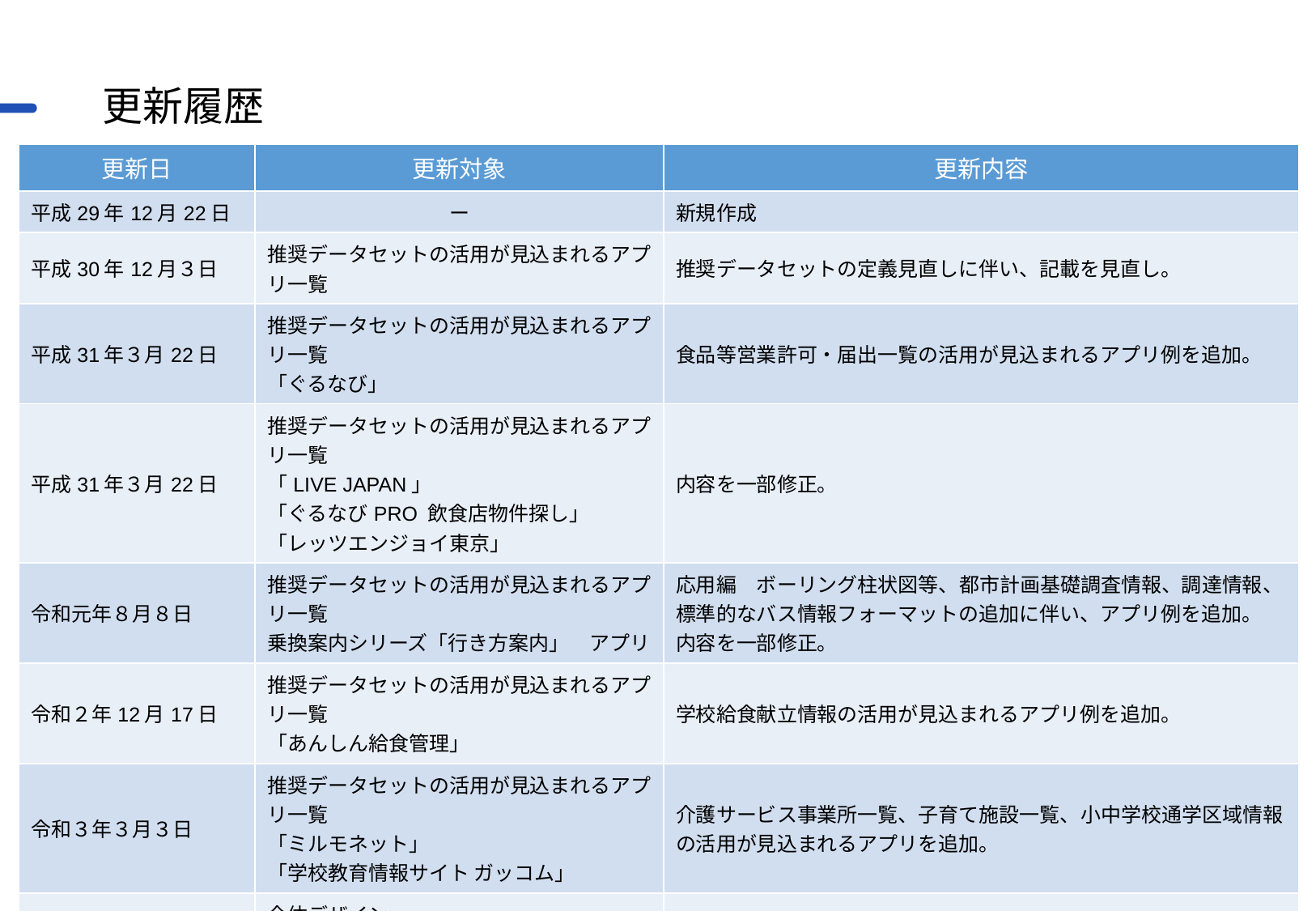

# 更新履歴
| 更新日 | 更新対象 | 更新内容 |
| --- | --- | --- |
| 平成29年12月22日 | ー | 新規作成 |
| 平成30年12月３日 | 推奨データセットの活用が見込まれるアプリ一覧 | 推奨データセットの定義見直しに伴い、記載を見直し。 |
| 平成31年３月22日 | 推奨データセットの活用が見込まれるアプリ一覧 「ぐるなび」 | 食品等営業許可・届出一覧の活用が見込まれるアプリ例を追加。 |
| 平成31年３月22日 | 推奨データセットの活用が見込まれるアプリ一覧 「LIVE JAPAN」 「ぐるなびPRO 飲食店物件探し」 「レッツエンジョイ東京」 | 内容を一部修正。 |
| 令和元年８月８日 | 推奨データセットの活用が見込まれるアプリ一覧 乗換案内シリーズ「行き方案内」　アプリ | 応用編　ボーリング柱状図等、都市計画基礎調査情報、調達情報、標準的なバス情報フォーマットの追加に伴い、アプリ例を追加。 内容を一部修正。 |
| 令和２年12月17日 | 推奨データセットの活用が見込まれるアプリ一覧 「あんしん給食管理」 | 学校給食献立情報の活用が見込まれるアプリ例を追加。 |
| 令和３年３月３日 | 推奨データセットの活用が見込まれるアプリ一覧 「ミルモネット」 「学校教育情報サイト ガッコム」 | 介護サービス事業所一覧、子育て施設一覧、小中学校通学区域情報の活用が見込まれるアプリを追加。 |
| 令和４年8月31日 | 全体デザイン 推奨データセットの活用が見込まれるアプリ一覧 「いこーよ」 「中国地域防災オープンデータMAP」 | 全体のデザインをデジタル庁のフォーマットに変更。 観光施設一覧、イベント一覧、公共施設一覧の活用が見込まれるアプリ例を追加。 |
| 令和４年10月７日 | 推奨データセットの活用が見込まれるアプリ一覧 「政府機関オープンデータポータル」 | AED設置箇所一覧、公衆無線LANアクセスポイント一覧、公衆トイレ一覧、地域・年齢別人口、標準的なバス情報フォーマットなどの活用が見込まれるアプリ例を追加。 |
2